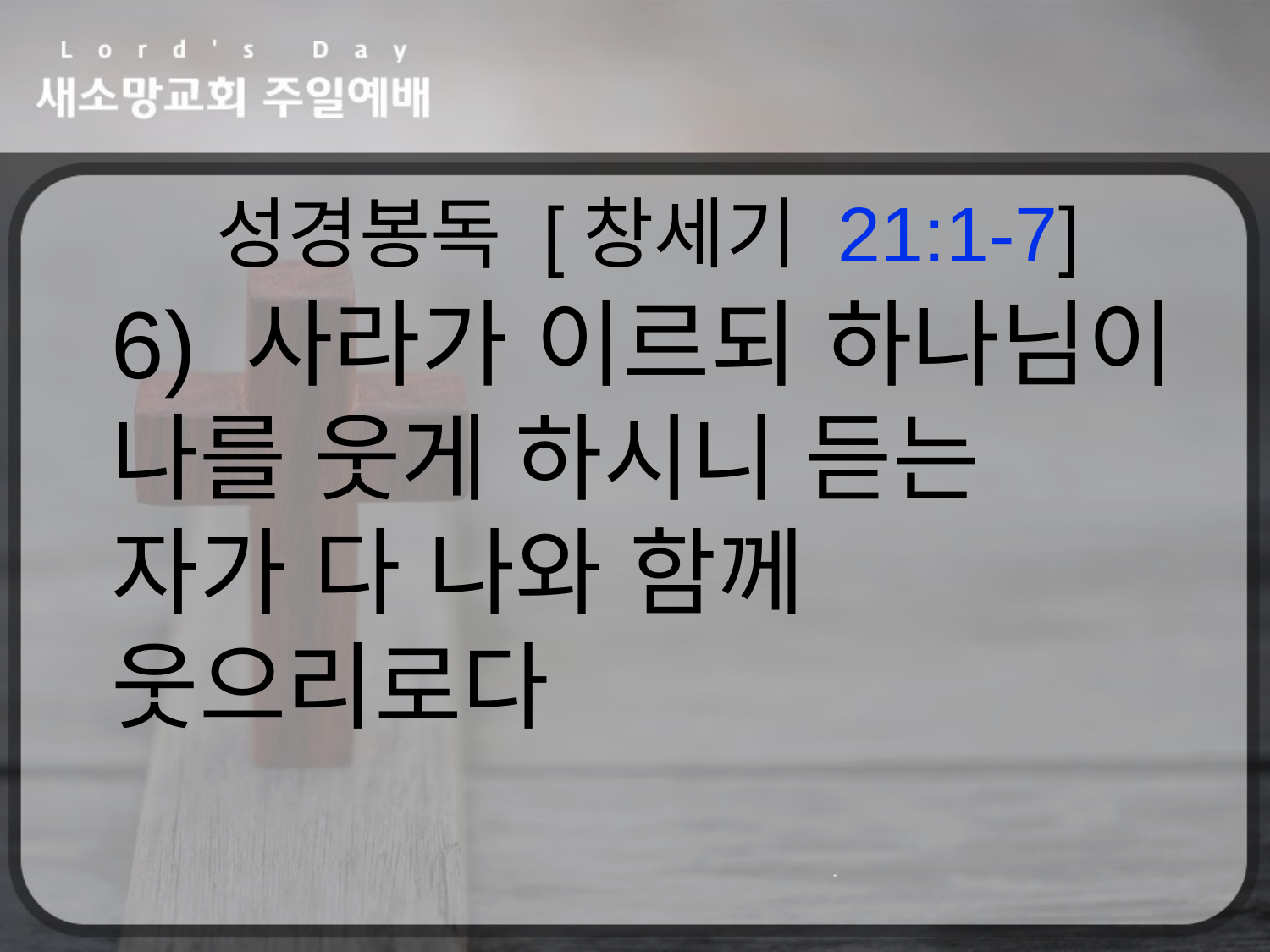

성경봉독 [창세기 21:1-7]
6) 사라가 이르되 하나님이 나를 웃게 하시니 듣는 자가 다 나와 함께 웃으리로다